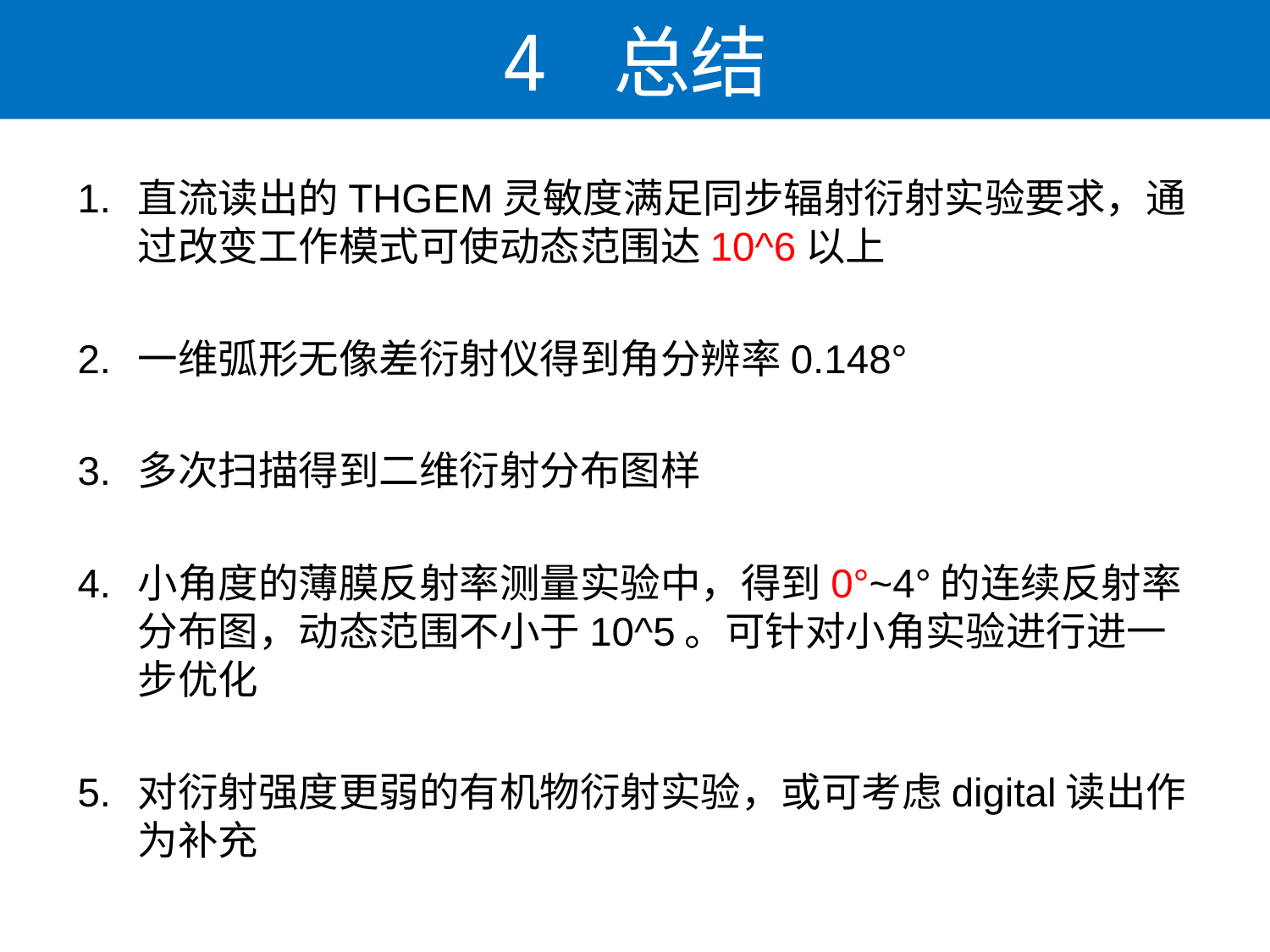

4 总结
直流读出的THGEM灵敏度满足同步辐射衍射实验要求，通过改变工作模式可使动态范围达10^6以上

一维弧形无像差衍射仪得到角分辨率0.148°

多次扫描得到二维衍射分布图样

小角度的薄膜反射率测量实验中，得到0°~4°的连续反射率分布图，动态范围不小于10^5。可针对小角实验进行进一步优化

对衍射强度更弱的有机物衍射实验，或可考虑digital读出作为补充